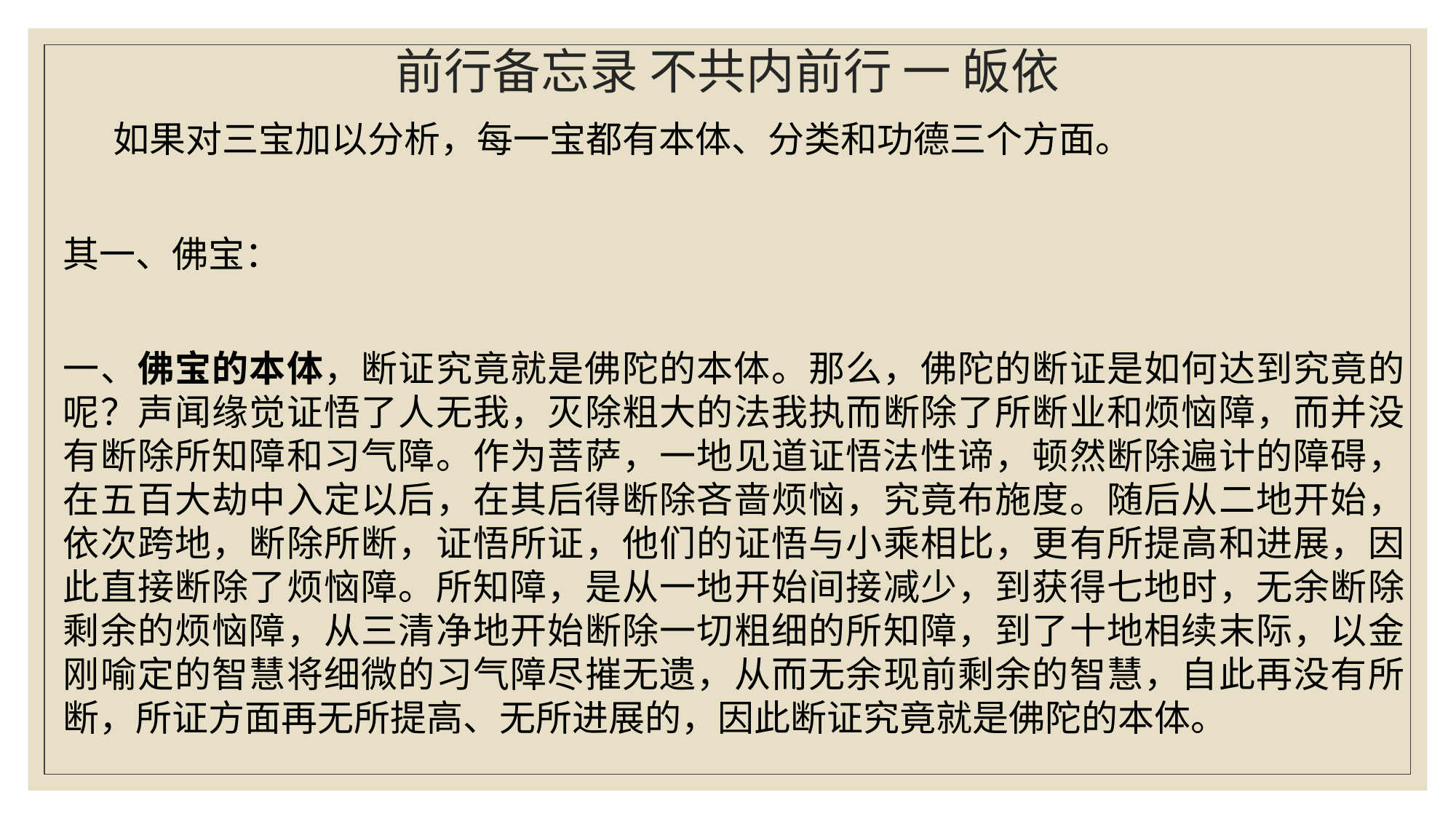

# 前行备忘录 不共内前行 一 皈依
     如果对三宝加以分析，每一宝都有本体、分类和功德三个方面。

其一、佛宝：

一、佛宝的本体，断证究竟就是佛陀的本体。那么，佛陀的断证是如何达到究竟的呢？声闻缘觉证悟了人无我，灭除粗大的法我执而断除了所断业和烦恼障，而并没有断除所知障和习气障。作为菩萨，一地见道证悟法性谛，顿然断除遍计的障碍，在五百大劫中入定以后，在其后得断除吝啬烦恼，究竟布施度。随后从二地开始，依次跨地，断除所断，证悟所证，他们的证悟与小乘相比，更有所提高和进展，因此直接断除了烦恼障。所知障，是从一地开始间接减少，到获得七地时，无余断除剩余的烦恼障，从三清净地开始断除一切粗细的所知障，到了十地相续末际，以金刚喻定的智慧将细微的习气障尽摧无遗，从而无余现前剩余的智慧，自此再没有所断，所证方面再无所提高、无所进展的，因此断证究竟就是佛陀的本体。